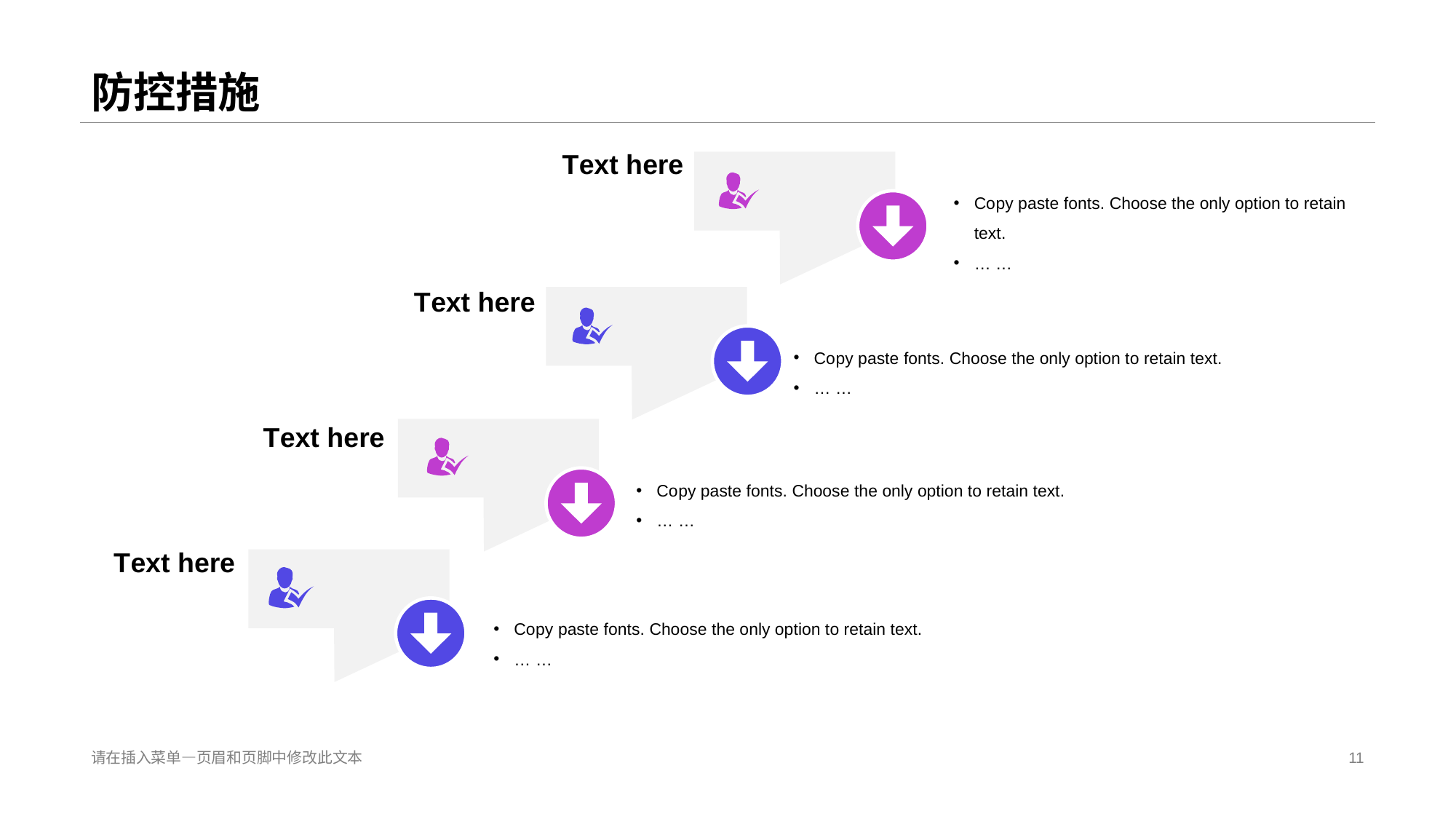

# 防控措施
T ext here

Co py paste fonts. Choose the only option to retain text.
… …

T ext here

Co py paste fonts. Choose the only option to retain text.
… …

T ext here

Co py paste fonts. Choose the only option to retain text.
… …

T ext here

Co py paste fonts. Choose the only option to retain text.
… …

请在插入菜单—页眉和页脚中修改此文本
11